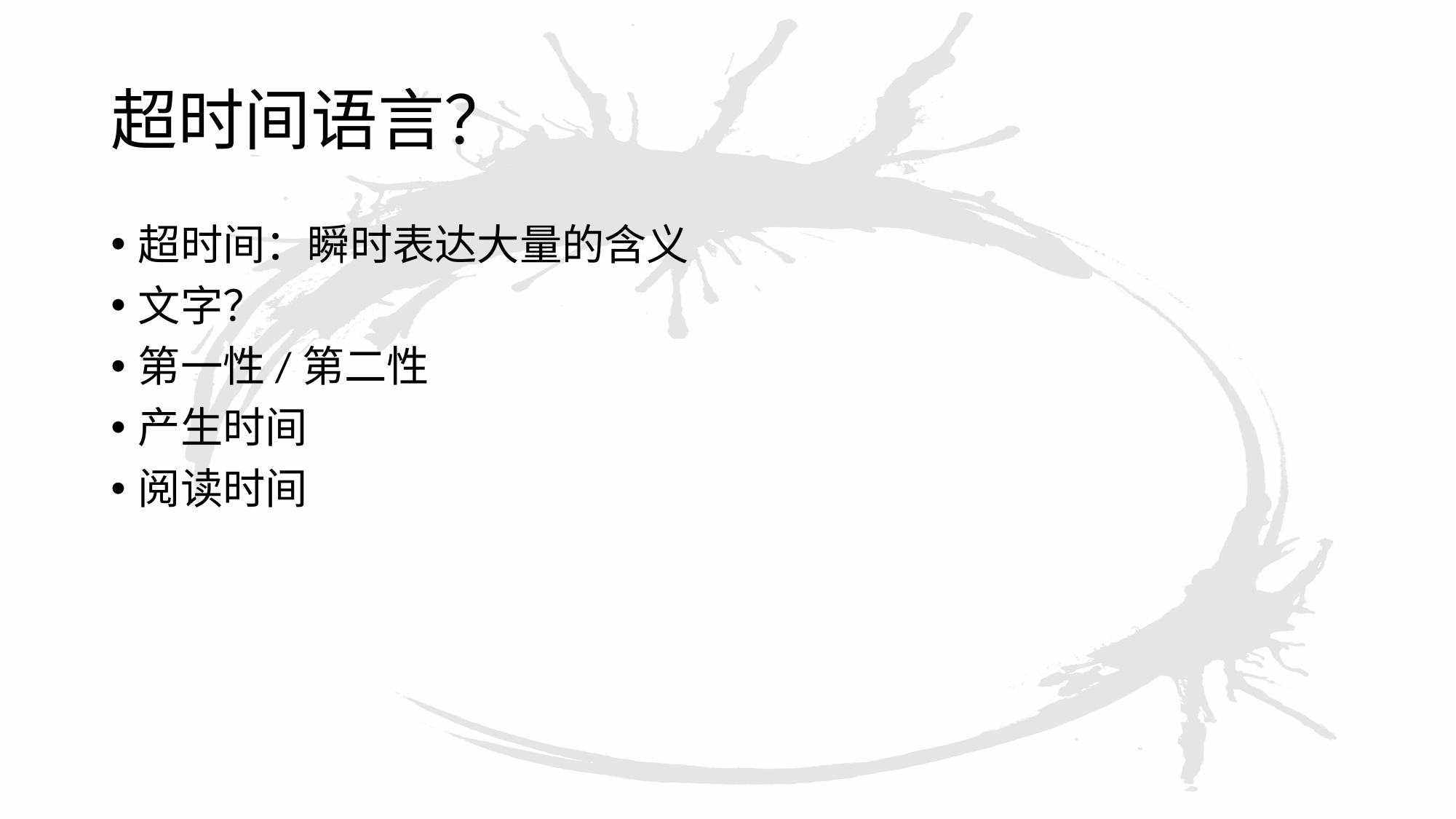

# 超时间语言？
超时间：瞬时表达大量的含义
文字？
第一性/第二性
产生时间
阅读时间